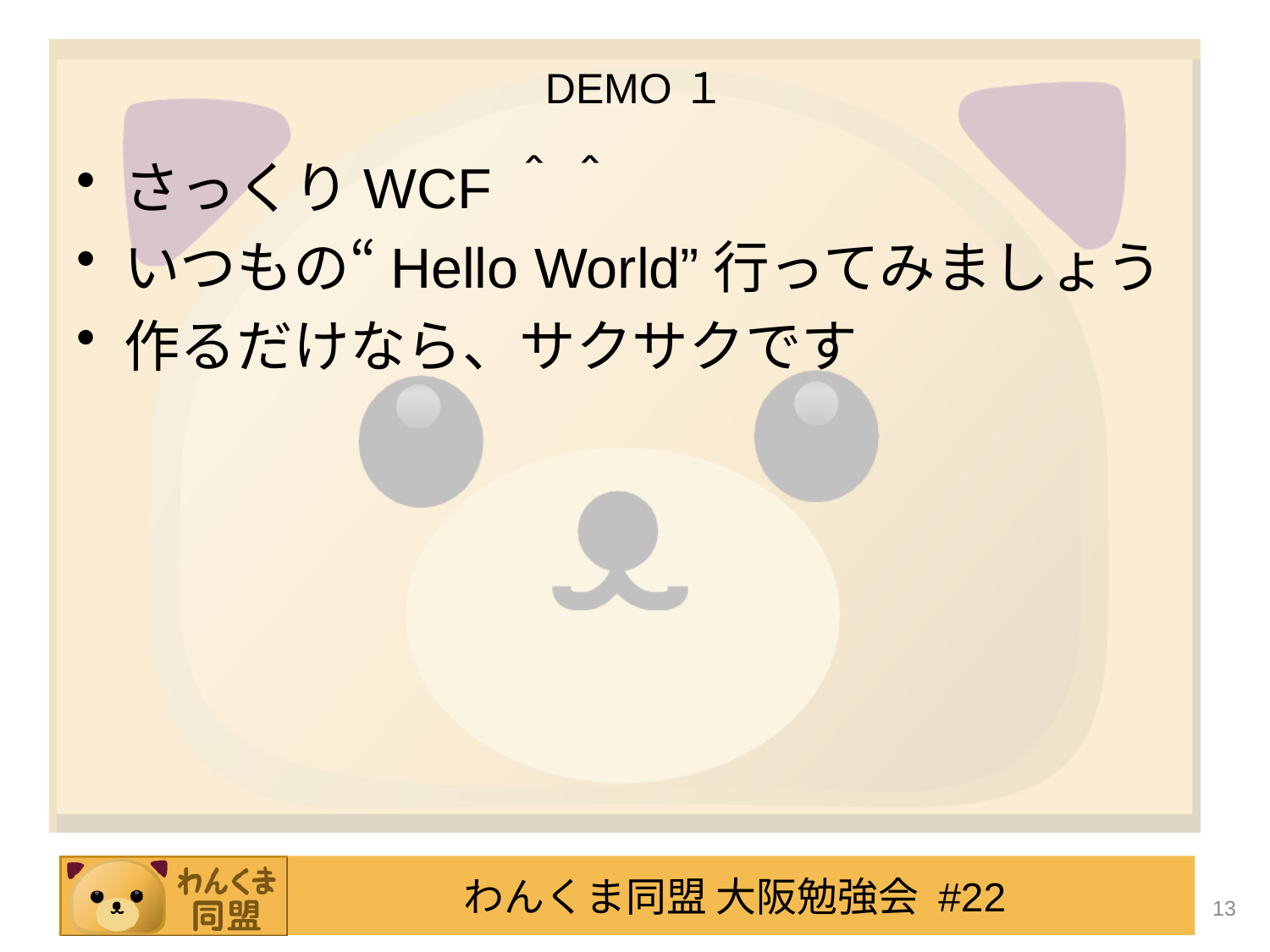

# DEMO１
さっくりWCF＾＾
いつもの“Hello World”行ってみましょう
作るだけなら、サクサクです
13